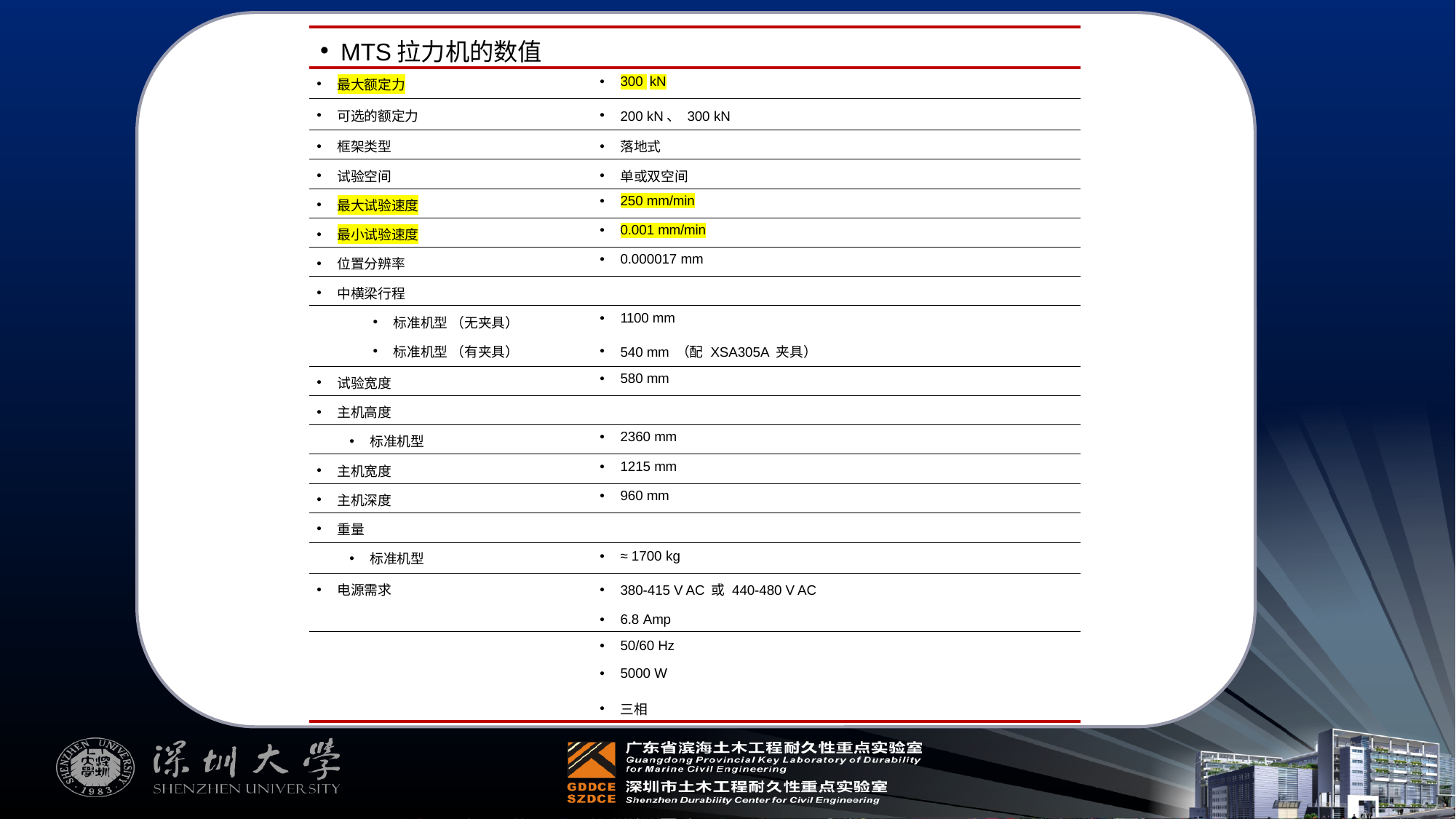

2

| MTS拉力机的数值 |  |  |
| --- | --- | --- |
| 最大额定力 |  | 300 kN |
| 可选的额定力 |  | 200 kN、 300 kN |
| 框架类型 |  | 落地式 |
| 试验空间 |  | 单或双空间 |
| 最大试验速度 |  | 250 mm/min |
| 最小试验速度 |  | 0.001 mm/min |
| 位置分辨率 |  | 0.000017 mm |
| 中横梁行程 |  |  |
| 标准机型 （无夹具） |  | 1100 mm |
| 标准机型 （有夹具） |  | 540 mm （配 XSA305A 夹具） |
| 试验宽度 |  | 580 mm |
| 主机高度 |  |  |
| 标准机型 |  | 2360 mm |
| 主机宽度 |  | 1215 mm |
| 主机深度 |  | 960 mm |
| 重量 |  |  |
| 标准机型 |  | ≈ 1700 kg |
| 电源需求 |  | 380-415 V AC 或 440-480 V AC 6.8 Amp |
|  |  | 50/60 Hz 5000 W |
|  |  | 三相 |